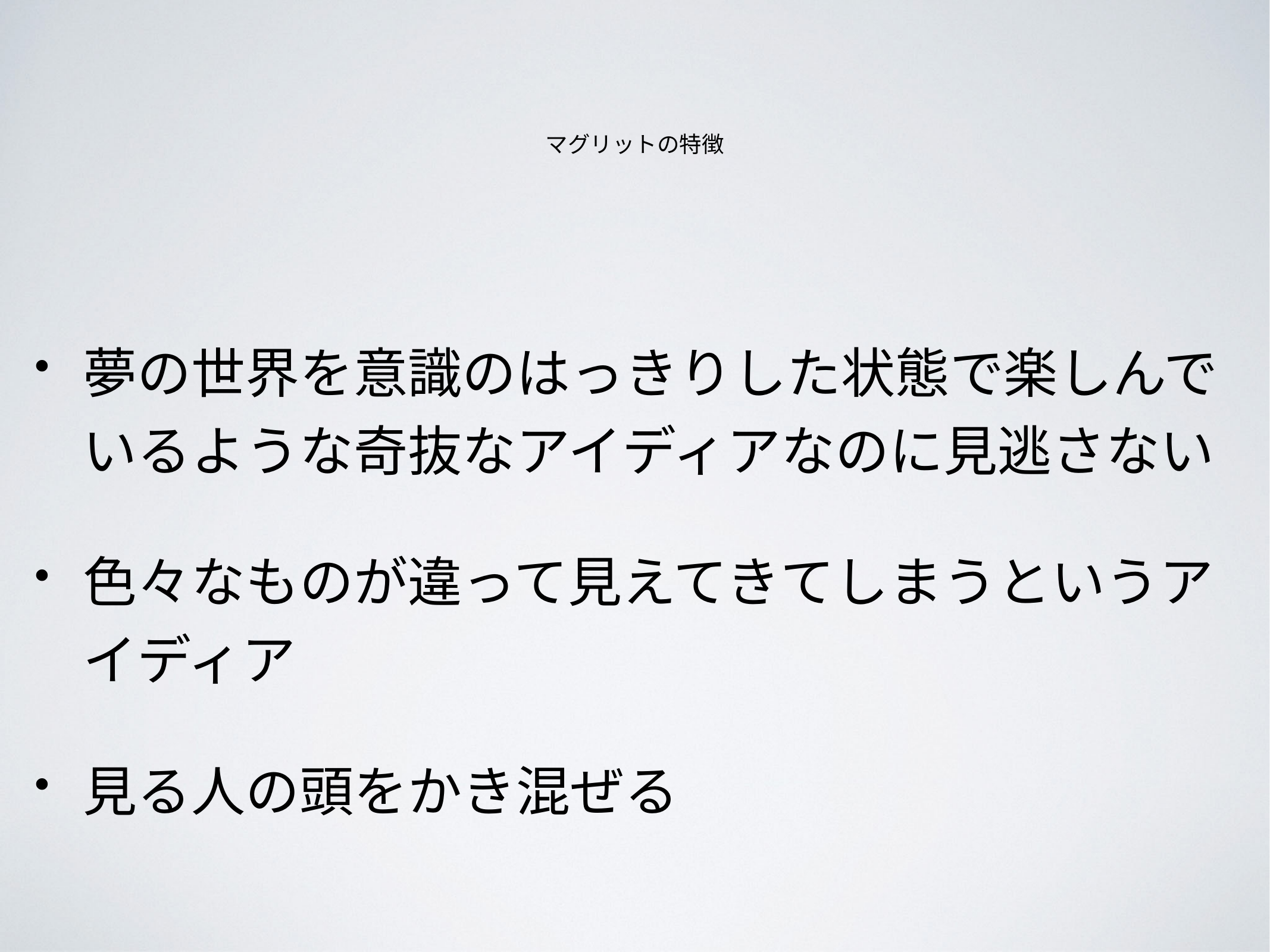

# マグリットの特徴
夢の世界を意識のはっきりした状態で楽しんでいるような奇抜なアイディアなのに見逃さない
色々なものが違って見えてきてしまうというアイディア
見る人の頭をかき混ぜる